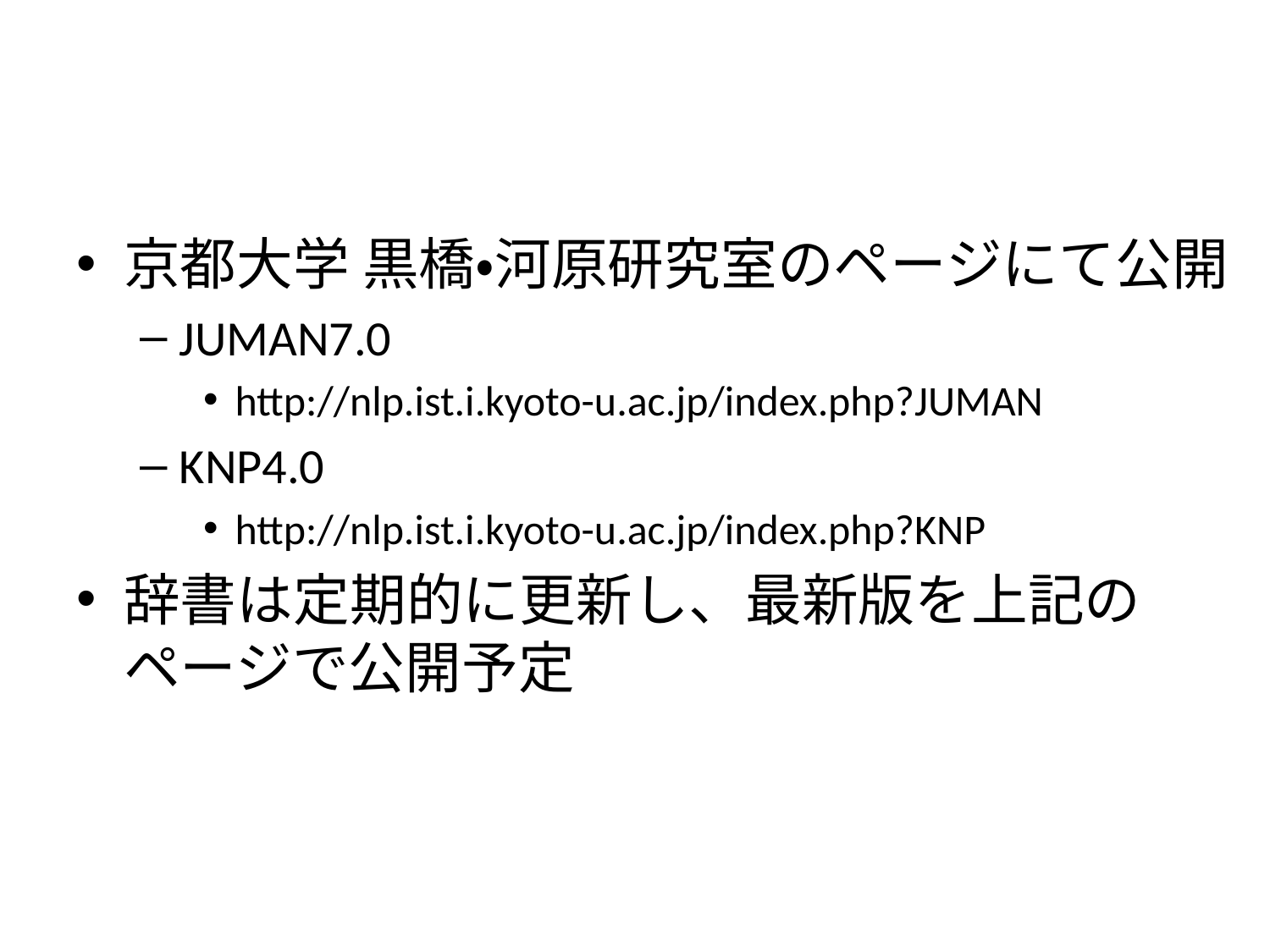

#
京都大学 黒橋・河原研究室のページにて公開
JUMAN7.0
http://nlp.ist.i.kyoto-u.ac.jp/index.php?JUMAN
KNP4.0
http://nlp.ist.i.kyoto-u.ac.jp/index.php?KNP
辞書は定期的に更新し、最新版を上記のページで公開予定